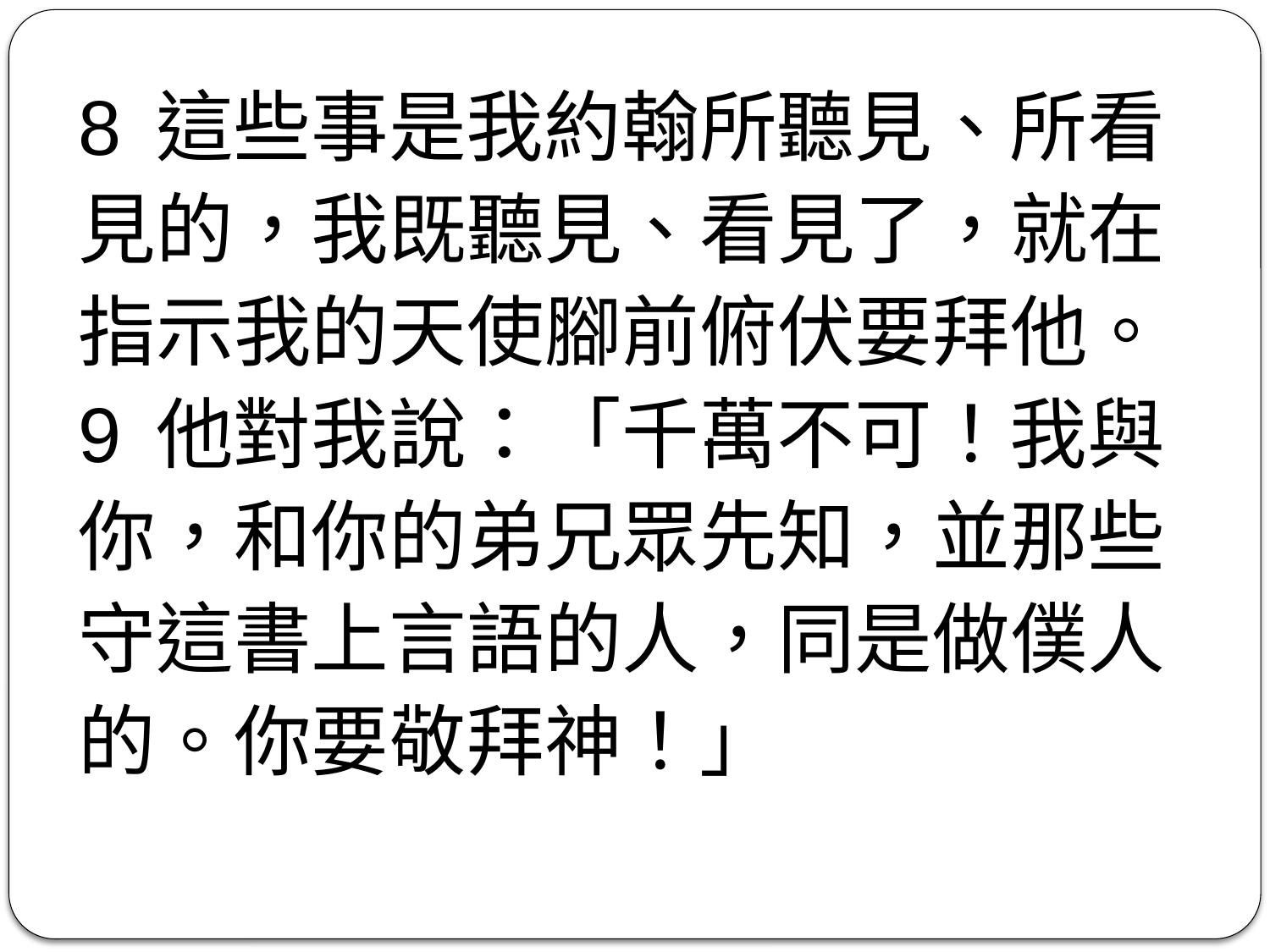

8 這些事是我約翰所聽見、所看見的，我既聽見、看見了，就在指示我的天使腳前俯伏要拜他。 9 他對我說：「千萬不可！我與你，和你的弟兄眾先知，並那些守這書上言語的人，同是做僕人的。你要敬拜神！」